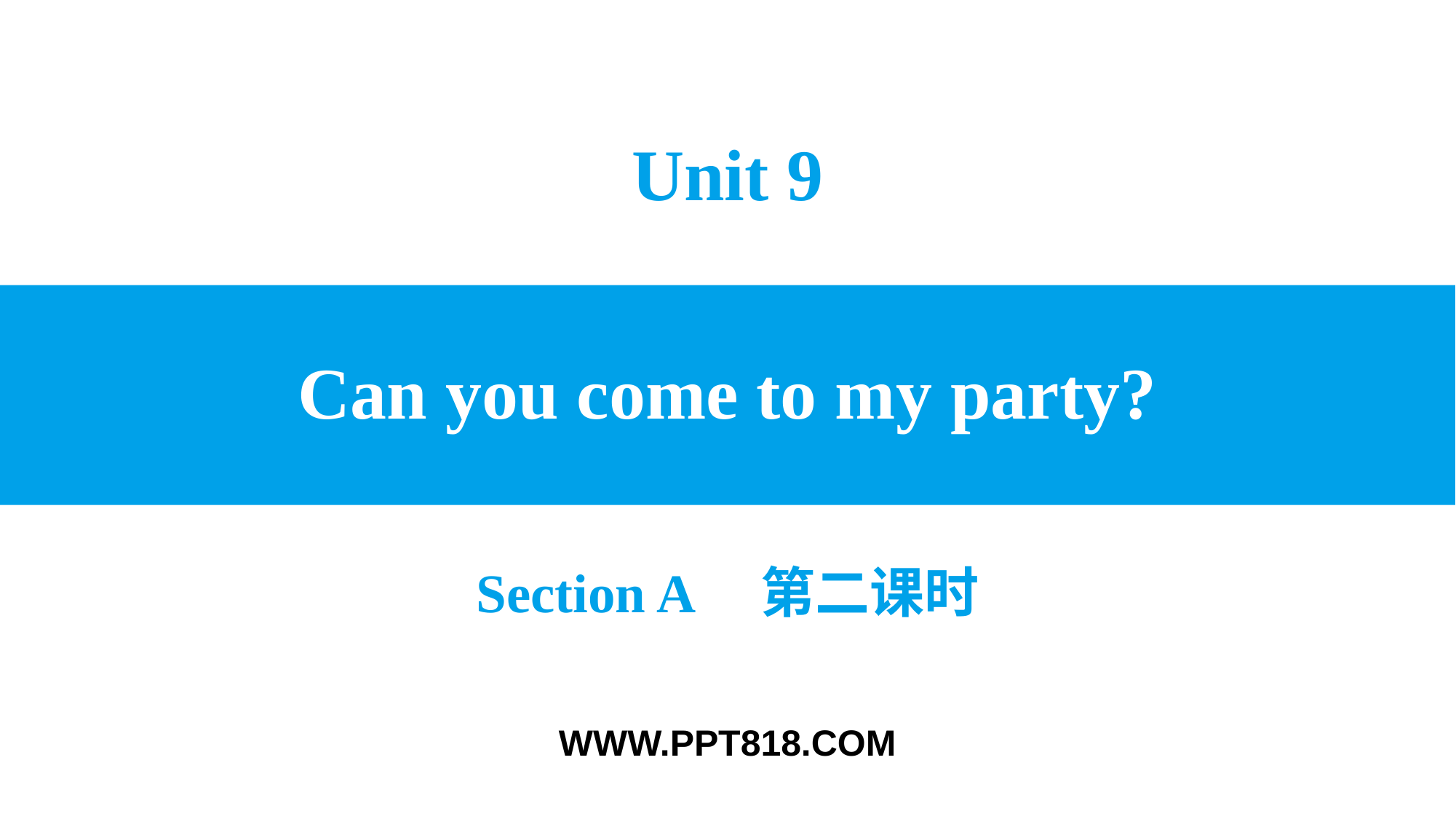

Unit 9
# Can you come to my party?
Section A    第二课时
WWW.PPT818.COM